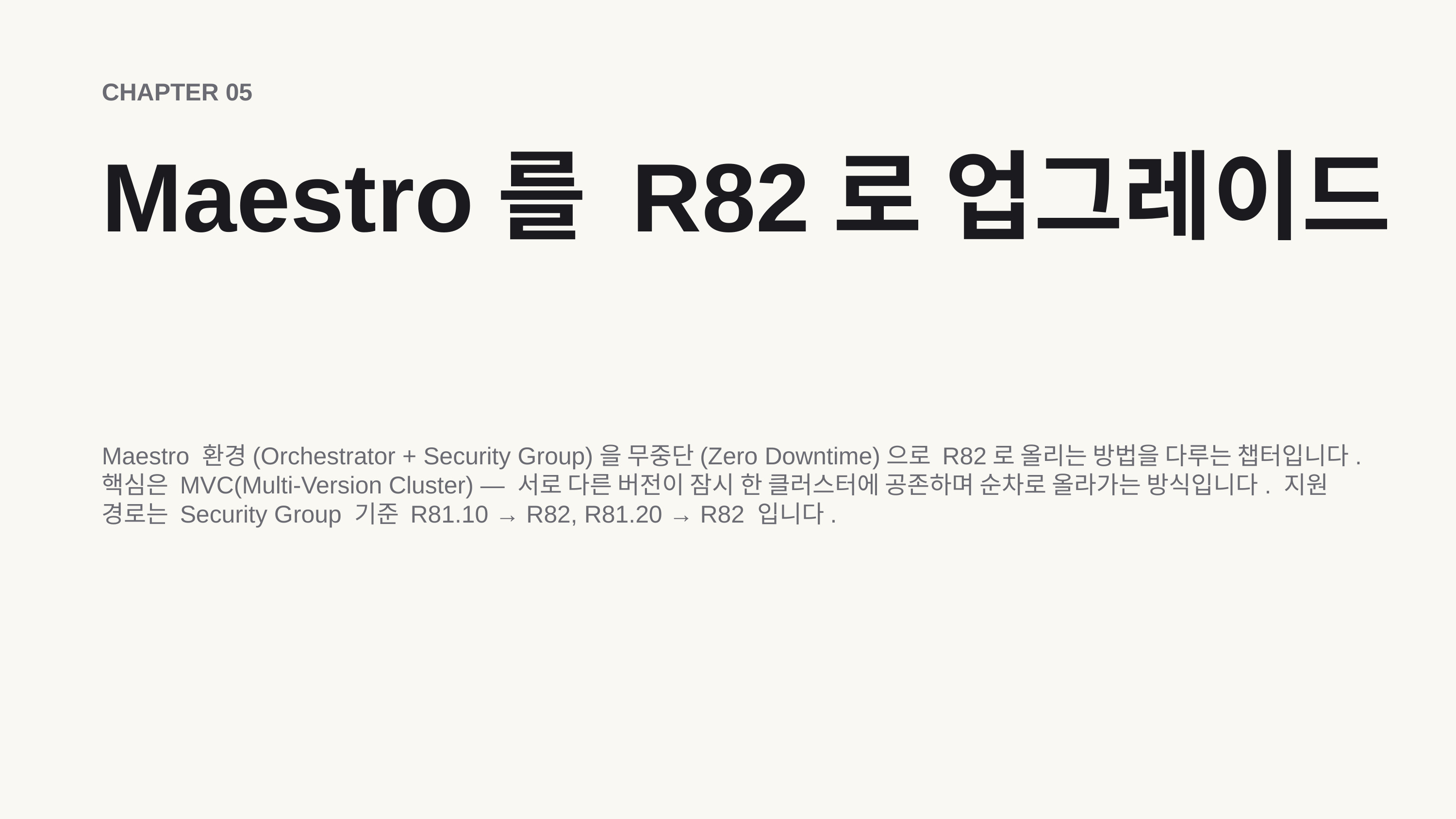

CHAPTER 05
Maestro를 R82로 업그레이드
Maestro 환경(Orchestrator + Security Group)을 무중단(Zero Downtime)으로 R82로 올리는 방법을 다루는 챕터입니다. 핵심은 MVC(Multi-Version Cluster) — 서로 다른 버전이 잠시 한 클러스터에 공존하며 순차로 올라가는 방식입니다. 지원 경로는 Security Group 기준 R81.10 → R82, R81.20 → R82 입니다.